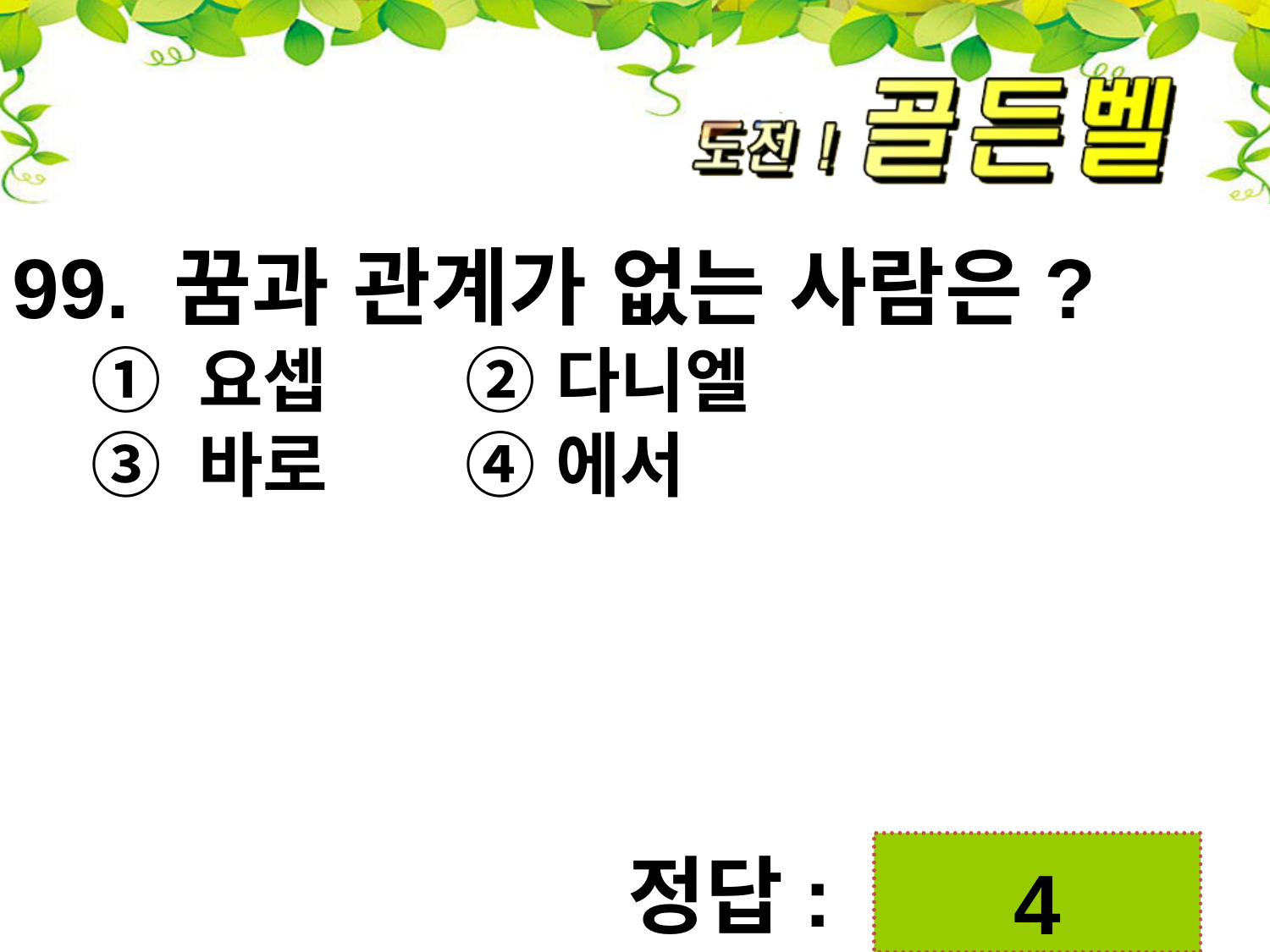

99. 꿈과 관계가 없는 사람은?
    ① 요셉       ② 다니엘
    ③ 바로       ④ 에서
 4
정답: